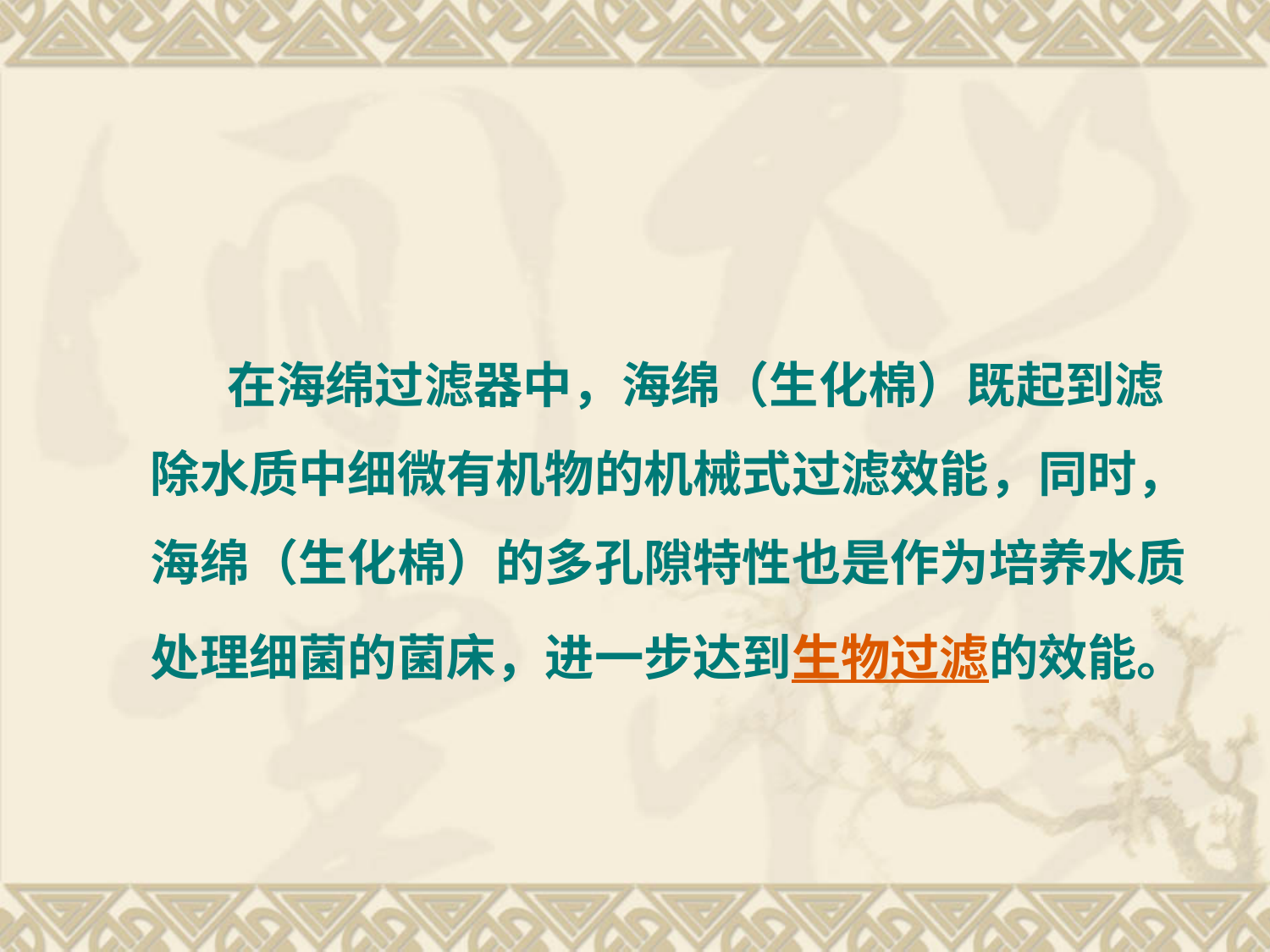

#
          在海绵过滤器中，海绵（生化棉）既起到滤除水质中细微有机物的机械式过滤效能，同时，海绵（生化棉）的多孔隙特性也是作为培养水质处理细菌的菌床，进一步达到生物过滤的效能。